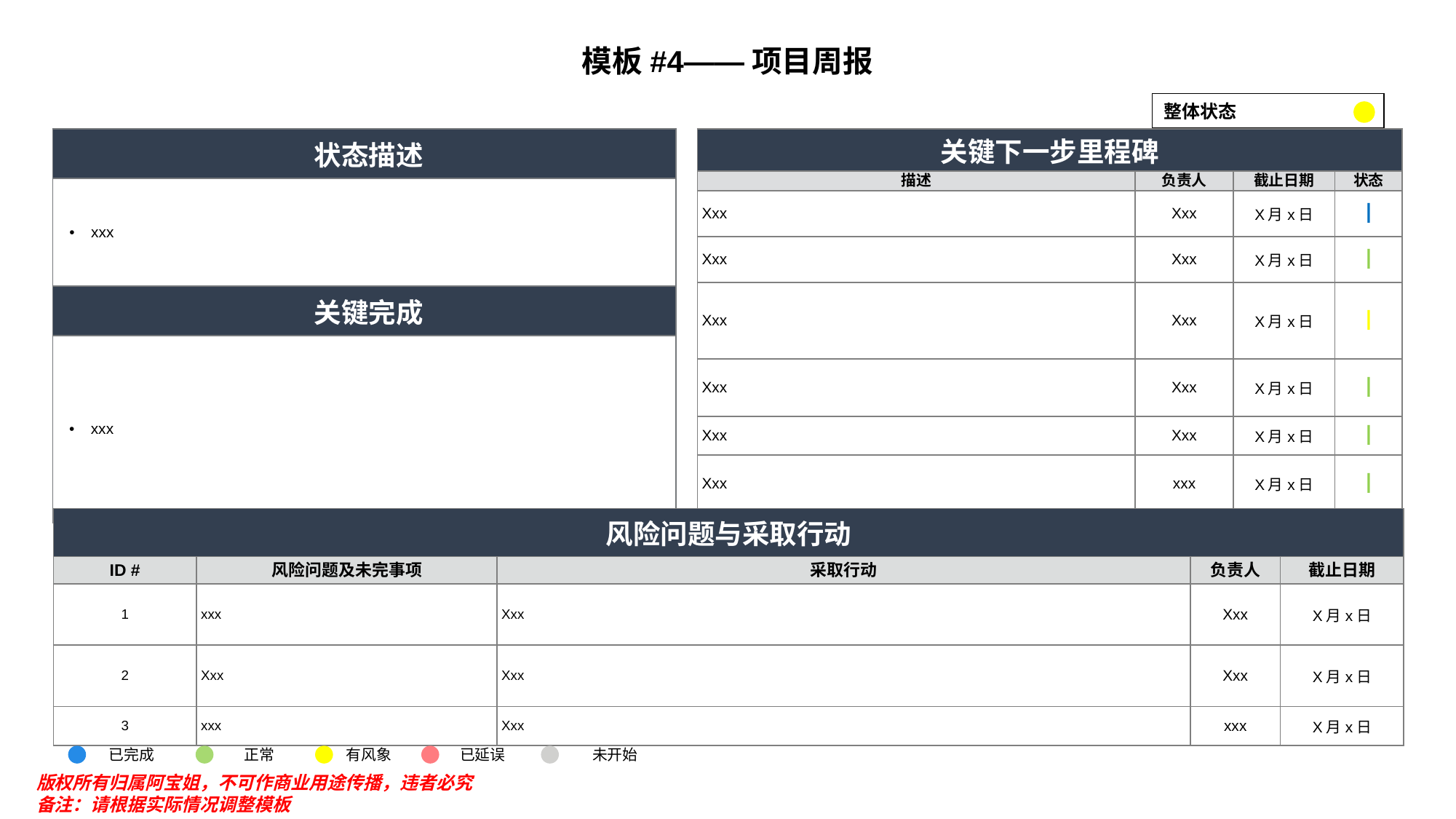

模板#4——项目周报
整体状态

| 状态描述 |
| --- |
| xxx |
| 关键完成 |
| xxx |
| 关键下一步里程碑 |  |  |  |
| --- | --- | --- | --- |
| 描述 | 负责人 | 截止日期 | 状态 |
| Xxx | Xxx | X月x日 | l |
| Xxx | Xxx | X月x日 | l |
| Xxx | Xxx | X月x日 | l |
| Xxx | Xxx | X月x日 | l |
| Xxx | Xxx | X月x日 | l |
| Xxx | xxx | X月x日 | l |
| 风险问题与采取行动 |  |  |  |  |
| --- | --- | --- | --- | --- |
| ID # | 风险问题及未完事项 | 采取行动 | 负责人 | 截止日期 |
| 1 | xxx | Xxx | Xxx | X月x日 |
| 2 | Xxx | Xxx | Xxx | X月x日 |
| 3 | xxx | Xxx | xxx | X月x日 |
有风象
已延误
已完成
正常
未开始

版权所有归属阿宝姐，不可作商业用途传播，违者必究
备注：请根据实际情况调整模板